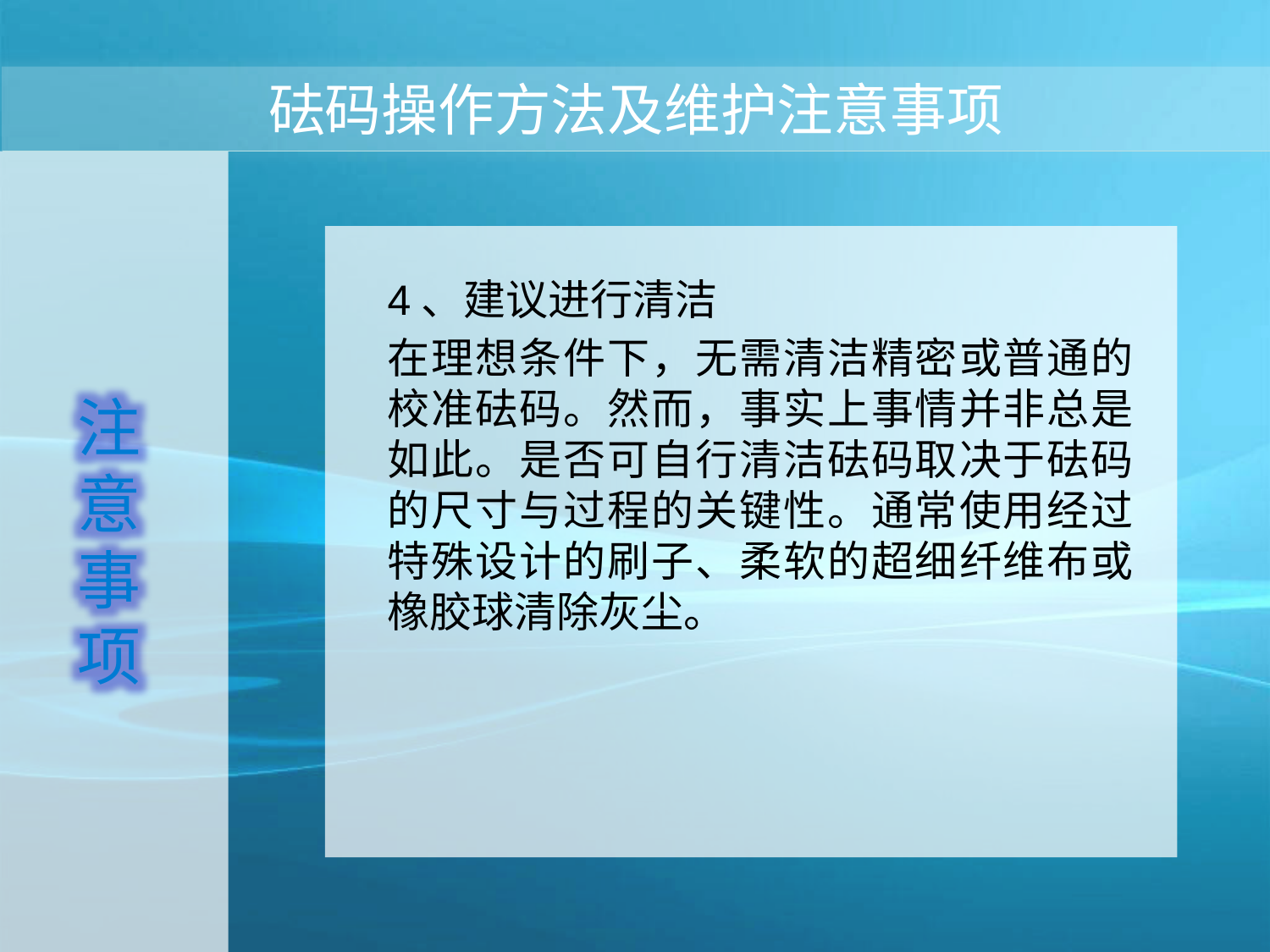

# 砝码操作方法及维护注意事项

4、建议进行清洁
在理想条件下，无需清洁精密或普通的校准砝码。然而，事实上事情并非总是如此。是否可自行清洁砝码取决于砝码的尺寸与过程的关键性。通常使用经过特殊设计的刷子、柔软的超细纤维布或橡胶球清除灰尘。
注意事项